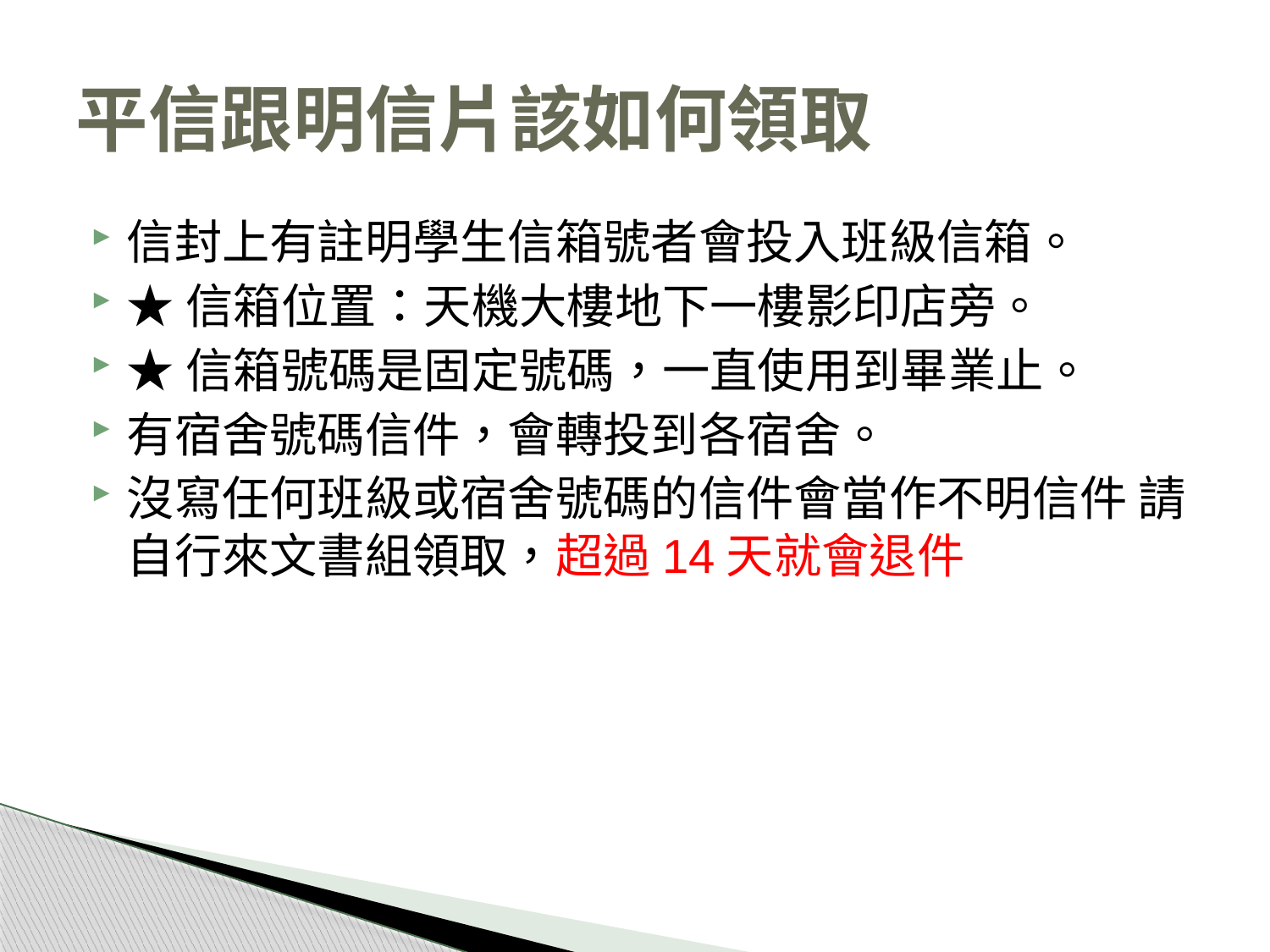

# 平信跟明信片該如何領取
信封上有註明學生信箱號者會投入班級信箱。
★信箱位置：天機大樓地下一樓影印店旁。
★信箱號碼是固定號碼，一直使用到畢業止。
有宿舍號碼信件，會轉投到各宿舍。
沒寫任何班級或宿舍號碼的信件會當作不明信件 請自行來文書組領取，超過14天就會退件